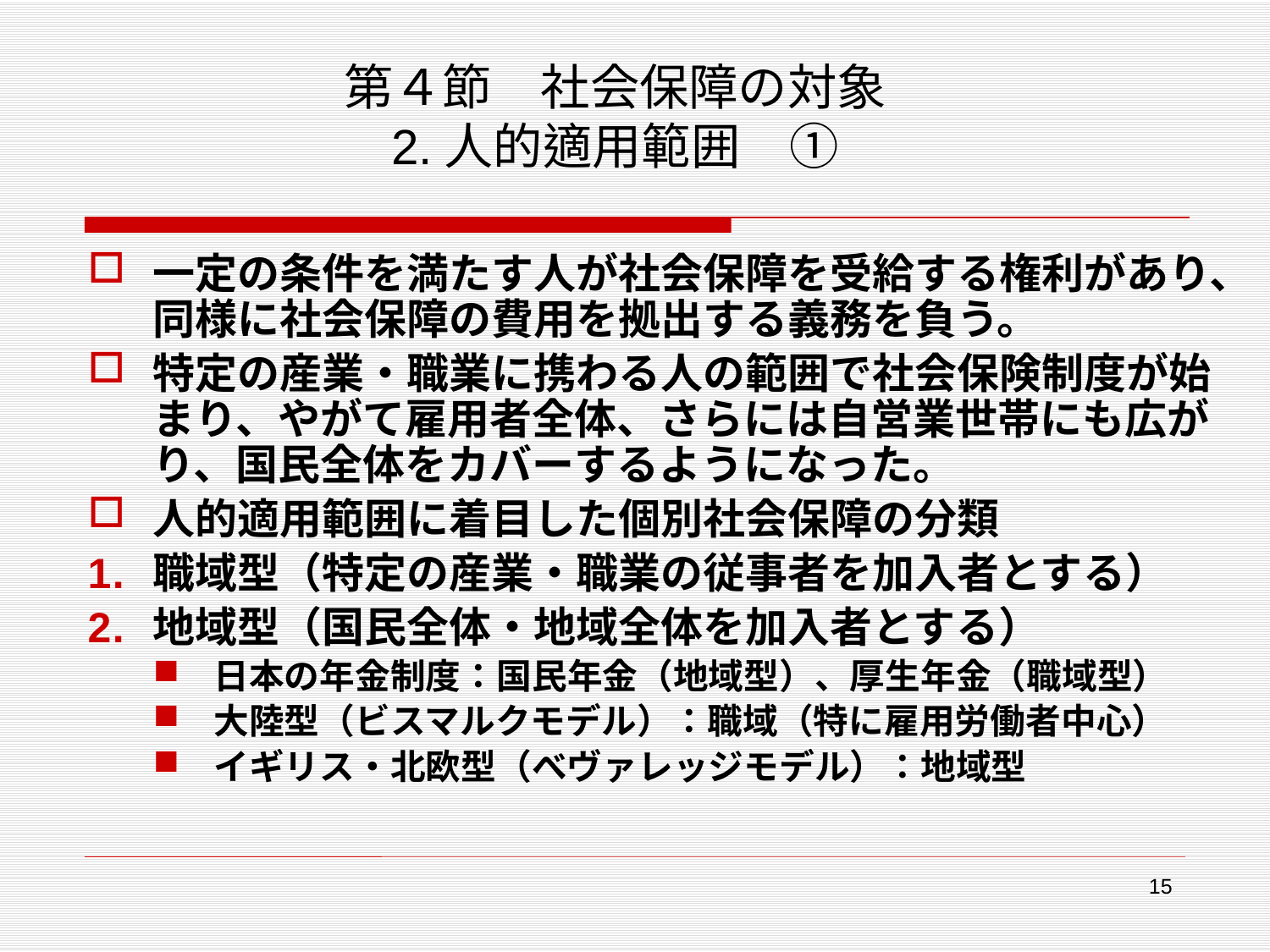

# 第４節　社会保障の対象 2.人的適用範囲　①
一定の条件を満たす人が社会保障を受給する権利があり、同様に社会保障の費用を拠出する義務を負う。
特定の産業・職業に携わる人の範囲で社会保険制度が始まり、やがて雇用者全体、さらには自営業世帯にも広がり、国民全体をカバーするようになった。
人的適用範囲に着目した個別社会保障の分類
職域型（特定の産業・職業の従事者を加入者とする）
地域型（国民全体・地域全体を加入者とする）
日本の年金制度：国民年金（地域型）、厚生年金（職域型）
大陸型（ビスマルクモデル）：職域（特に雇用労働者中心）
イギリス・北欧型（べヴァレッジモデル）：地域型

15